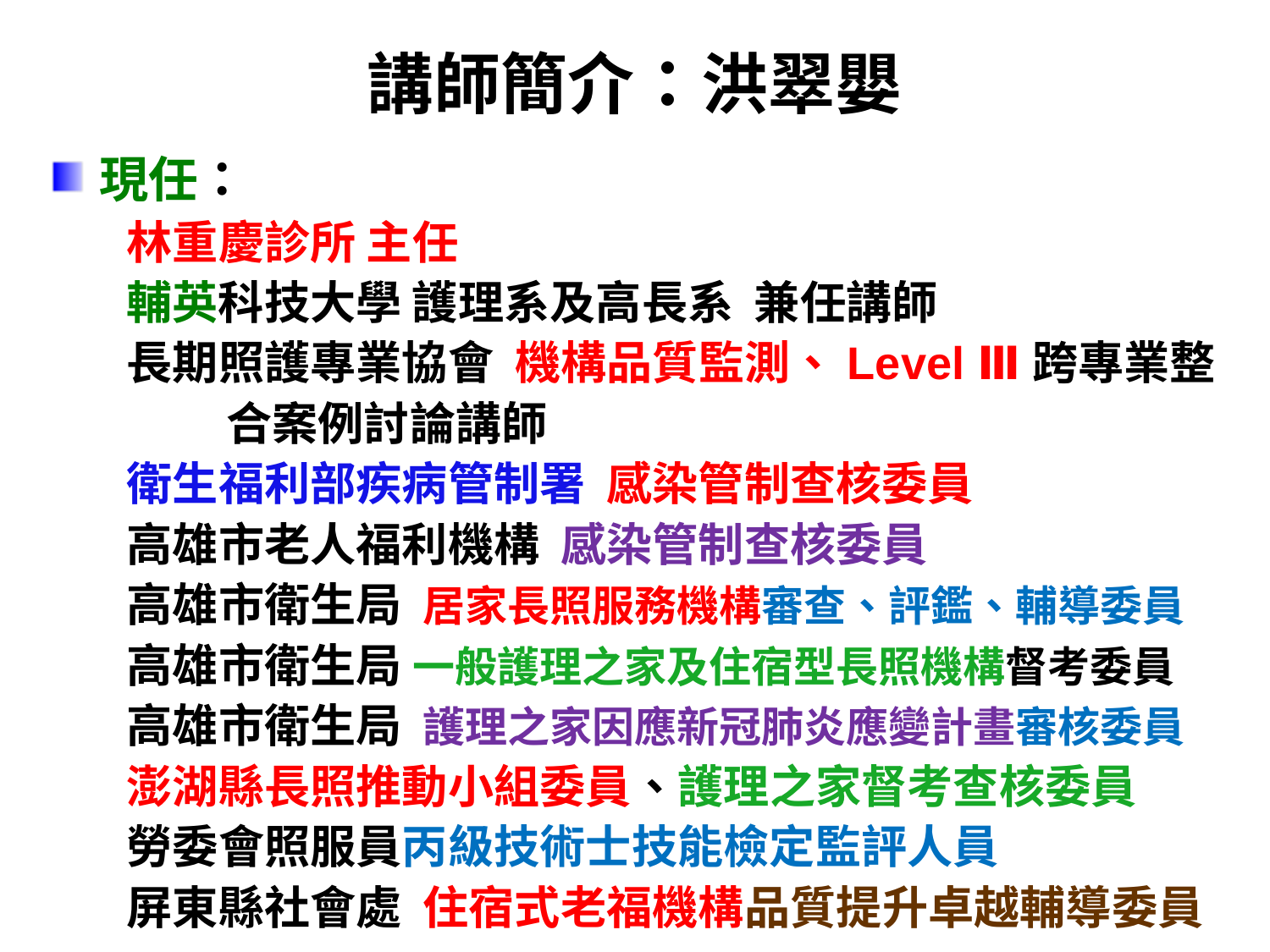

# 講師簡介：洪翠嬰
現任：
林重慶診所 主任
輔英科技大學 護理系及高長系  兼任講師
長期照護專業協會  機構品質監測、Level Ⅲ跨專業整合案例討論講師
衛生福利部疾病管制署  感染管制查核委員
高雄市老人福利機構  感染管制查核委員
高雄市衛生局  居家長照服務機構審查、評鑑、輔導委員
高雄市衛生局 一般護理之家及住宿型長照機構督考委員
高雄市衛生局  護理之家因應新冠肺炎應變計畫審核委員
澎湖縣長照推動小組委員、護理之家督考查核委員
勞委會照服員丙級技術士技能檢定監評人員
屏東縣社會處  住宿式老福機構品質提升卓越輔導委員